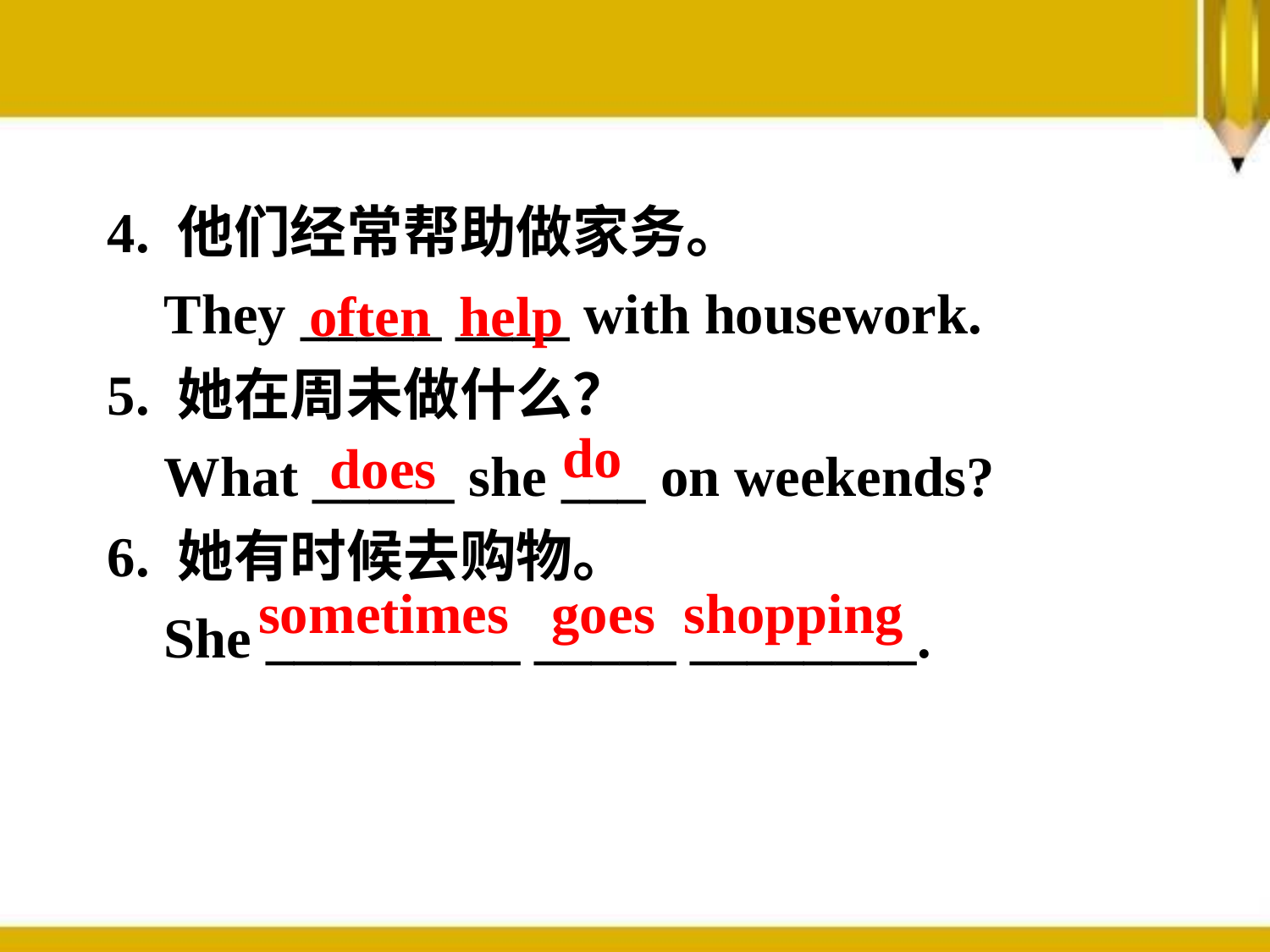

4. 他们经常帮助做家务。
    They _____ ____ with housework.
5. 她在周未做什么？
    What _____ she ___ on weekends?
6. 她有时候去购物。
    She _________ _____ ________.
often  help
do
does
 sometimes   goes  shopping